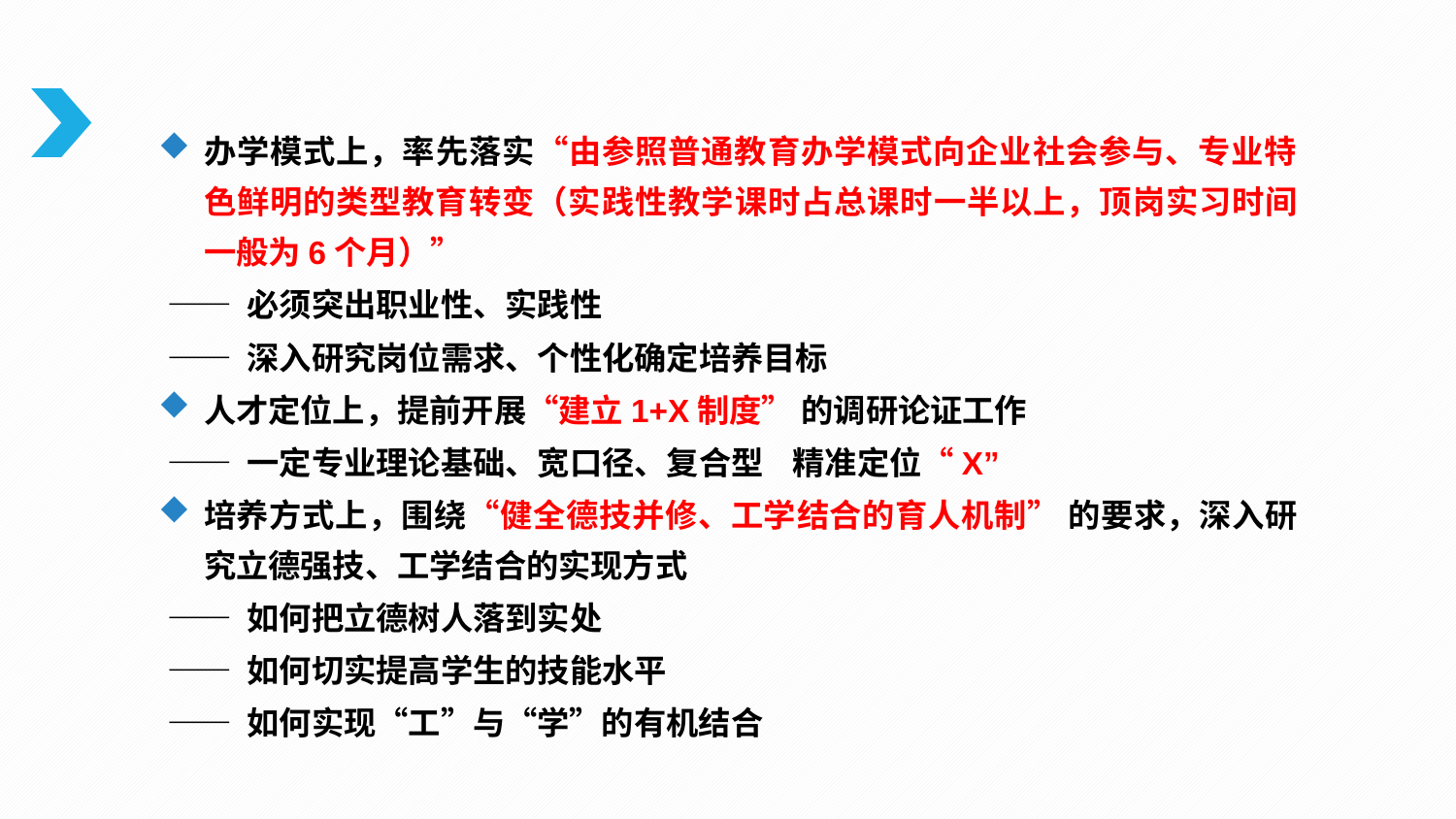

办学模式上，率先落实“由参照普通教育办学模式向企业社会参与、专业特色鲜明的类型教育转变（实践性教学课时占总课时一半以上，顶岗实习时间一般为6个月）”
     —— 必须突出职业性、实践性
     —— 深入研究岗位需求、个性化确定培养目标
人才定位上，提前开展“建立1+X制度” 的调研论证工作
     —— 一定专业理论基础、宽口径、复合型    精准定位“X”
培养方式上，围绕“健全德技并修、工学结合的育人机制” 的要求，深入研究立德强技、工学结合的实现方式
     —— 如何把立德树人落到实处
     —— 如何切实提高学生的技能水平
     —— 如何实现“工”与“学”的有机结合